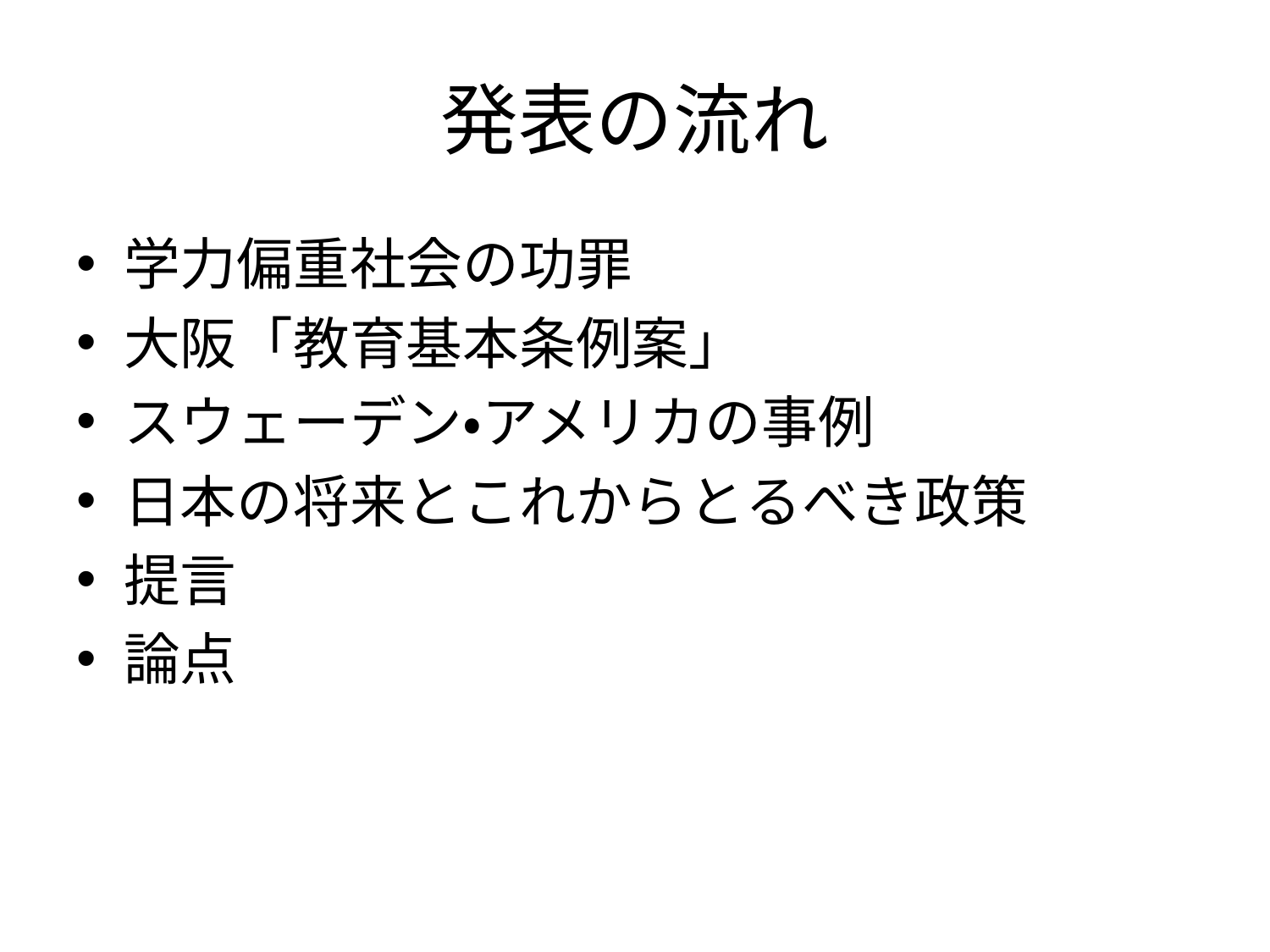

# 発表の流れ
学力偏重社会の功罪
大阪「教育基本条例案」
スウェーデン・アメリカの事例
日本の将来とこれからとるべき政策
提言
論点